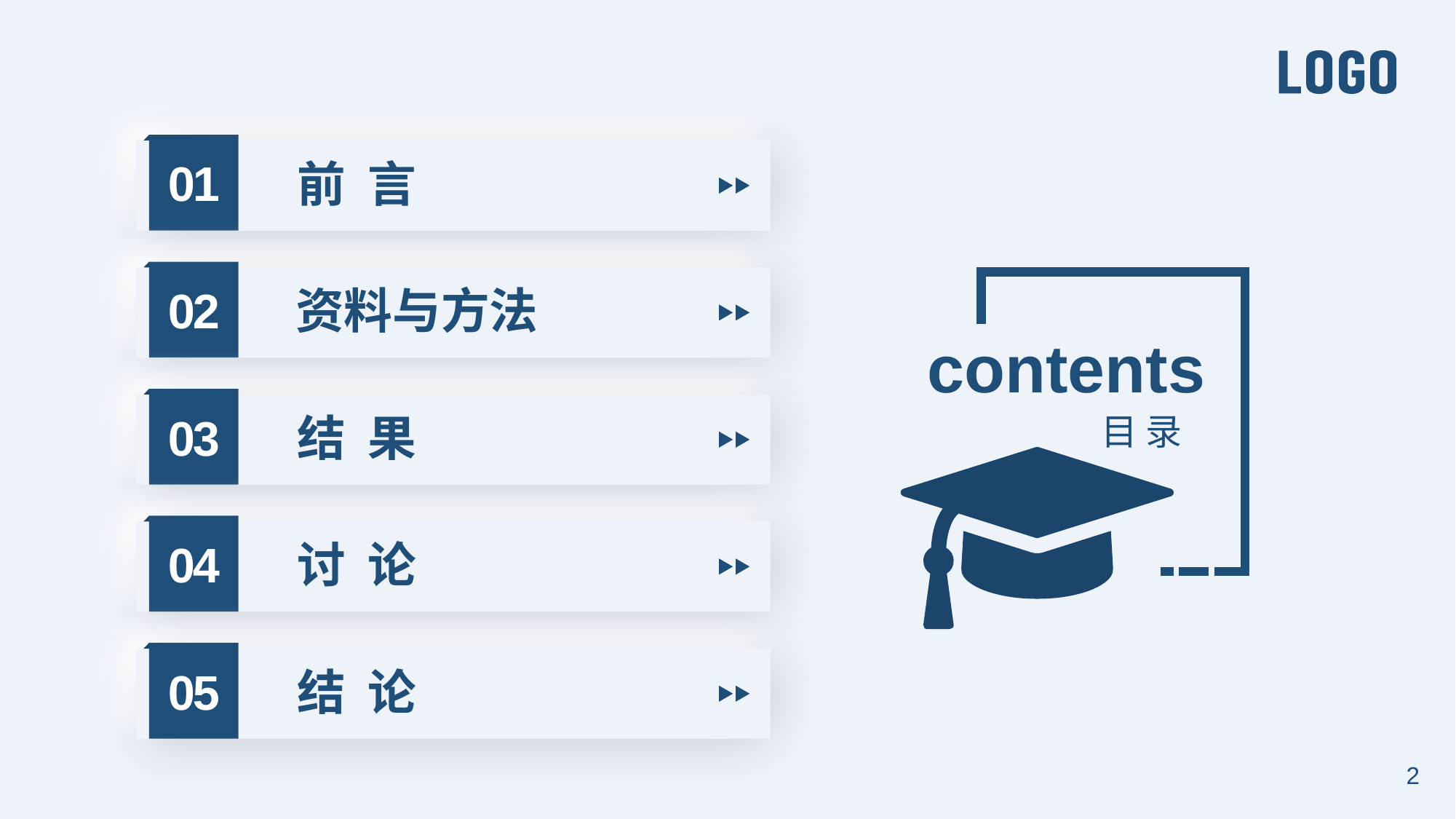

01
前  言

02
资料与方法

contents

03
结  果

目 录

04
讨  论

05
结  论